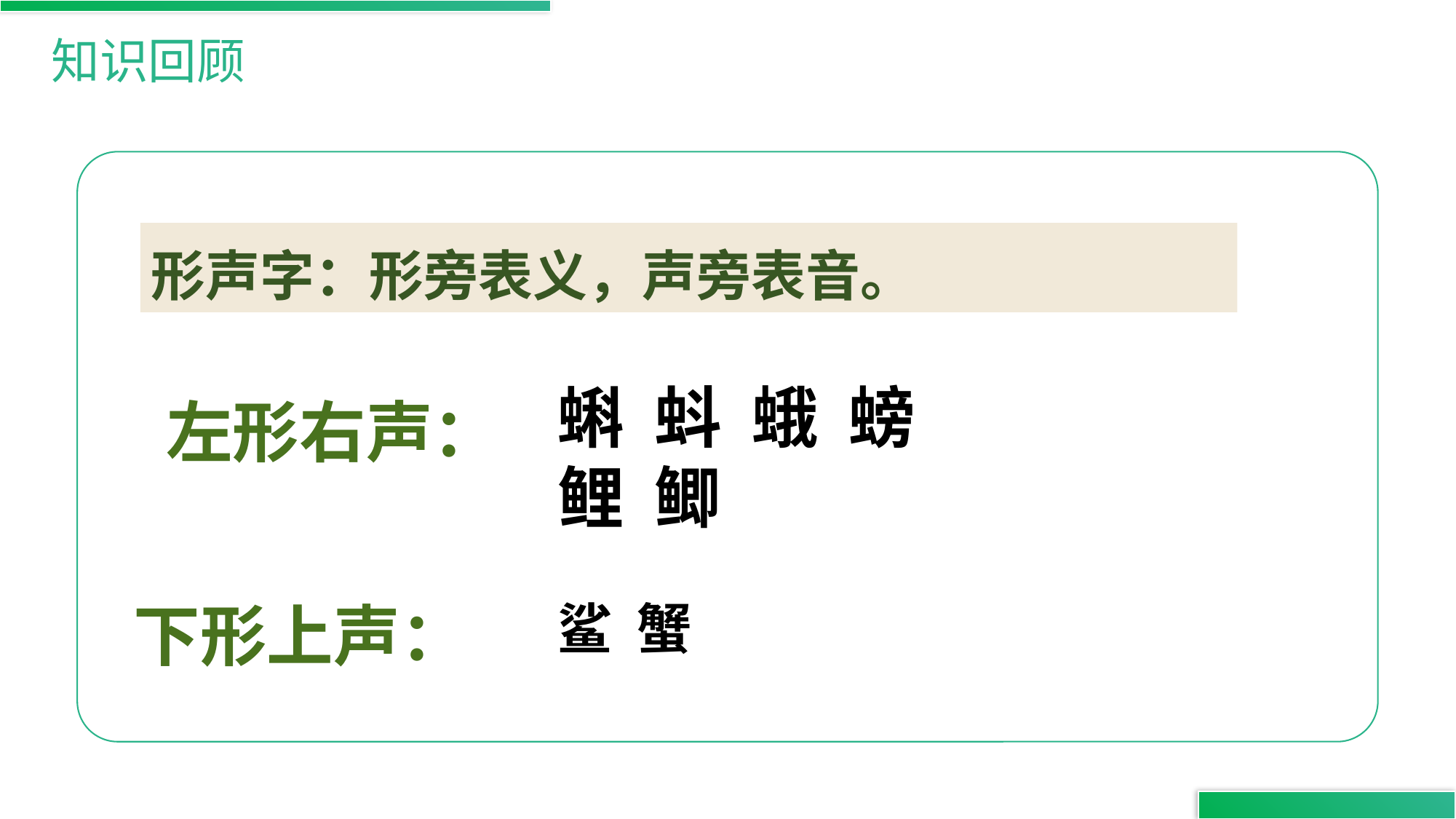

知识回顾
形声字：形旁表义，声旁表音。
蝌  蚪  蛾  螃
鲤  鲫
左形右声：
鲨  蟹
   下形上声：